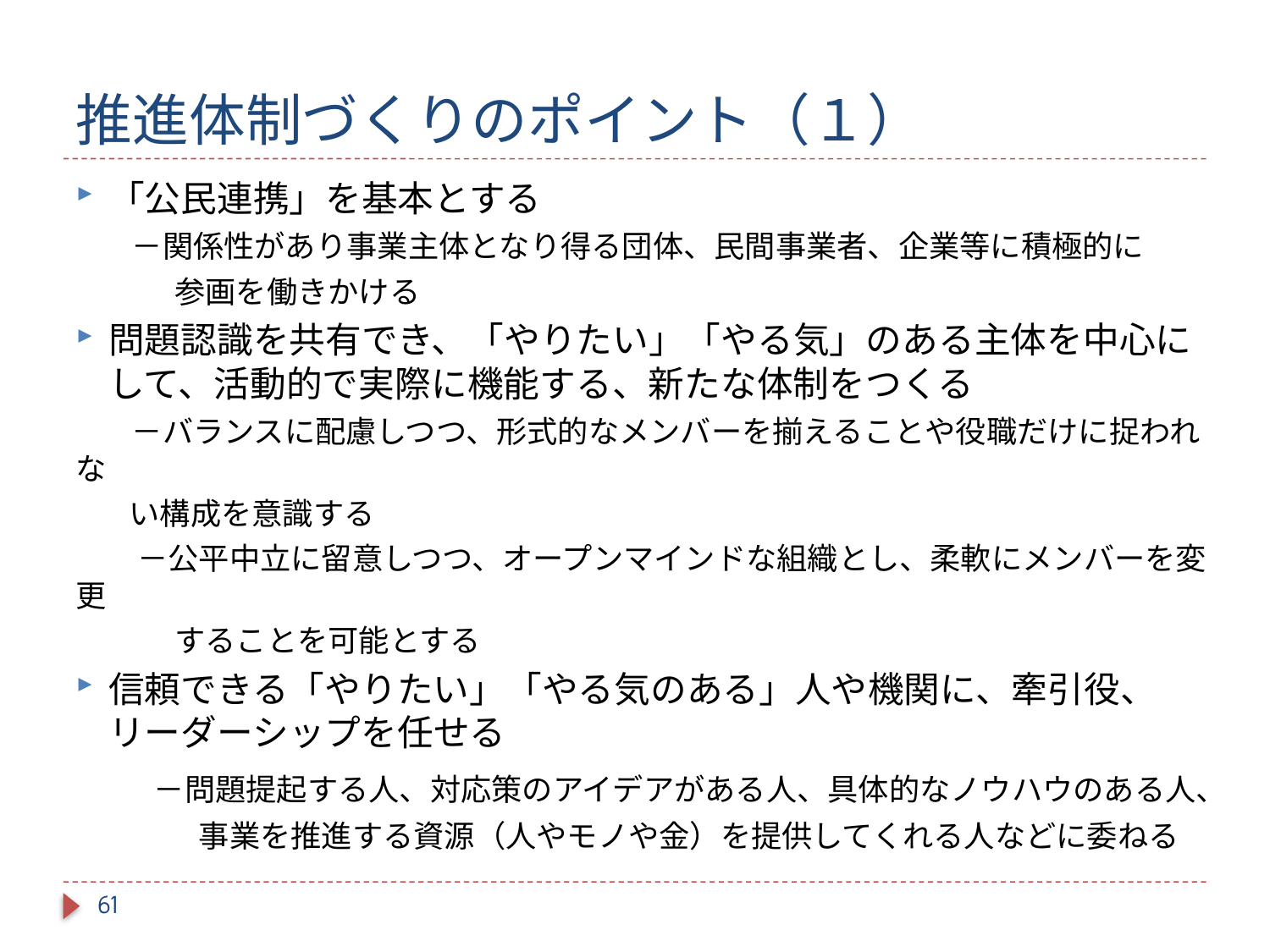

# 推進体制づくりのポイント（１）
「公民連携」を基本とする
　　－関係性があり事業主体となり得る団体、民間事業者、企業等に積極的に
　　　 参画を働きかける
問題認識を共有でき、「やりたい」「やる気」のある主体を中心にして、活動的で実際に機能する、新たな体制をつくる
　　－バランスに配慮しつつ、形式的なメンバーを揃えることや役職だけに捉われな
       い構成を意識する
　　－公平中立に留意しつつ、オープンマインドな組織とし、柔軟にメンバーを変更
　　　 することを可能とする
信頼できる「やりたい」「やる気のある」人や機関に、牽引役、リーダーシップを任せる
　　－問題提起する人、対応策のアイデアがある人、具体的なノウハウのある人、
　　　　事業を推進する資源（人やモノや金）を提供してくれる人などに委ねる
61